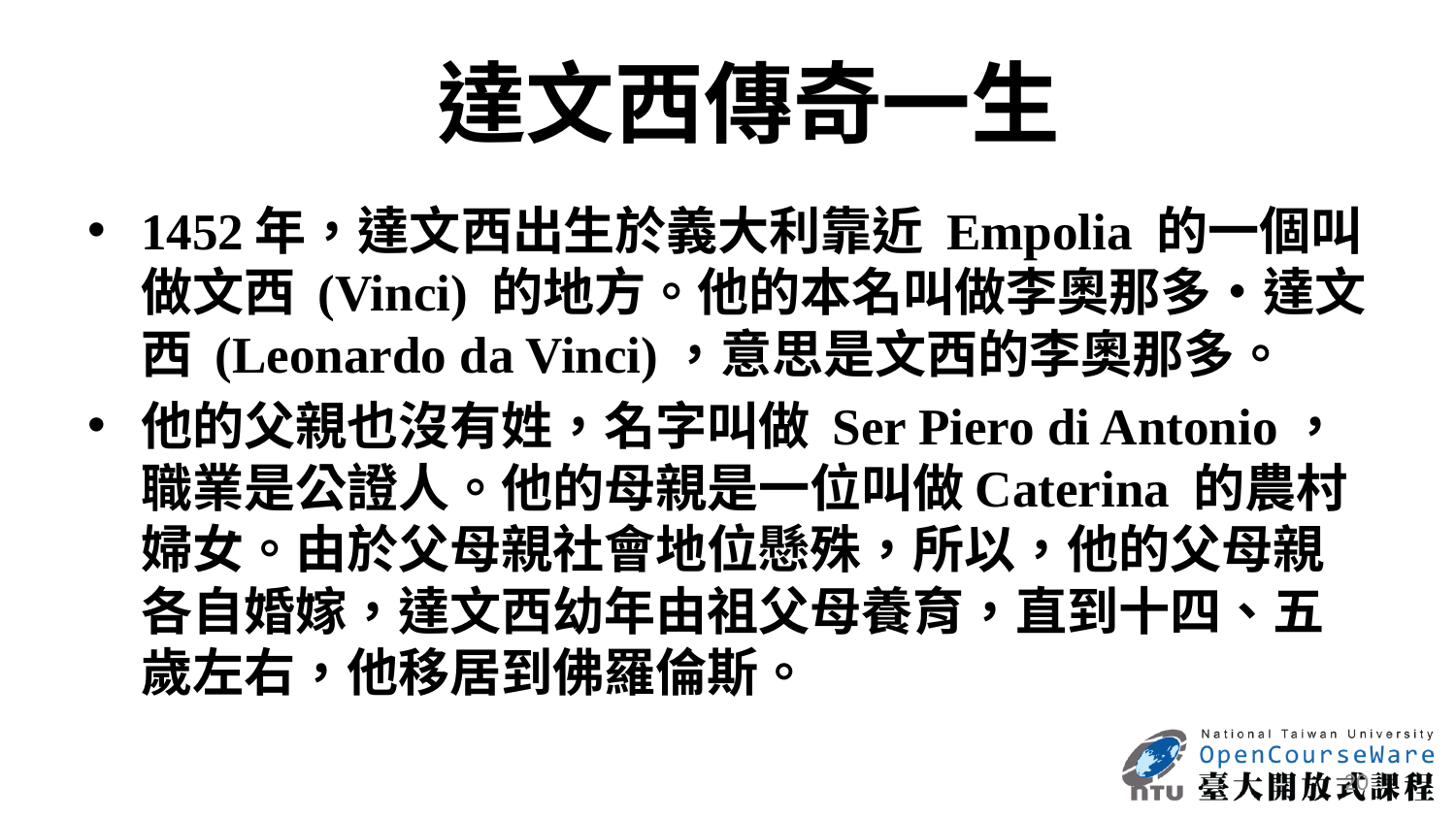

# 達文西傳奇一生
1452年，達文西出生於義大利靠近 Empolia 的一個叫做文西 (Vinci) 的地方。他的本名叫做李奧那多‧達文西 (Leonardo da Vinci)，意思是文西的李奧那多。
他的父親也沒有姓，名字叫做 Ser Piero di Antonio，職業是公證人。他的母親是一位叫做Caterina 的農村婦女。由於父母親社會地位懸殊，所以，他的父母親各自婚嫁，達文西幼年由祖父母養育，直到十四、五歲左右，他移居到佛羅倫斯。
20